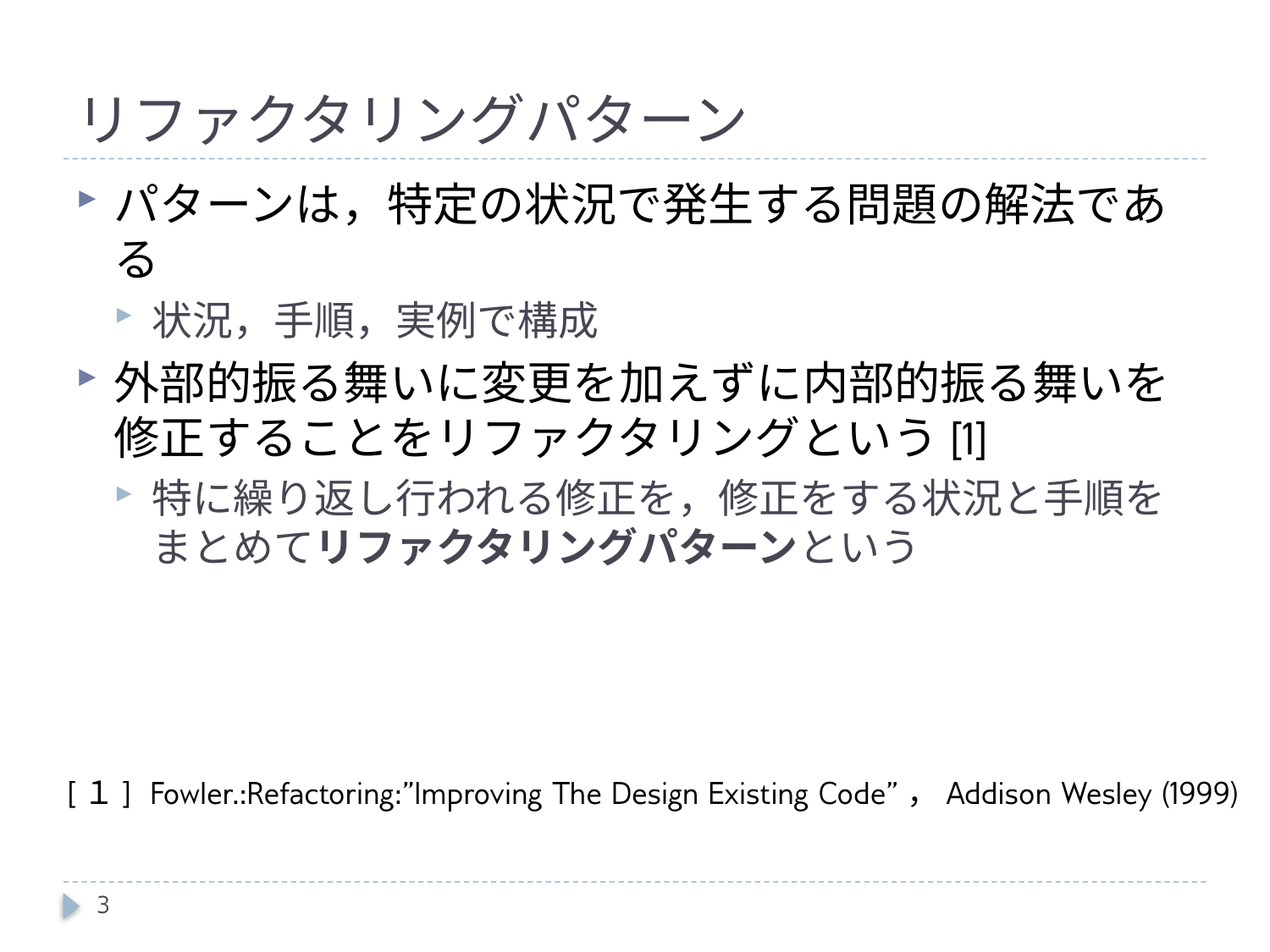

# リファクタリングパターン
パターンは，特定の状況で発生する問題の解法である
状況，手順，実例で構成
外部的振る舞いに変更を加えずに内部的振る舞いを修正することをリファクタリングという[1]
特に繰り返し行われる修正を，修正をする状況と手順をまとめてリファクタリングパターンという
[１]  Fowler.:Refactoring:”Improving The Design Existing Code”，Addison Wesley (1999)

3